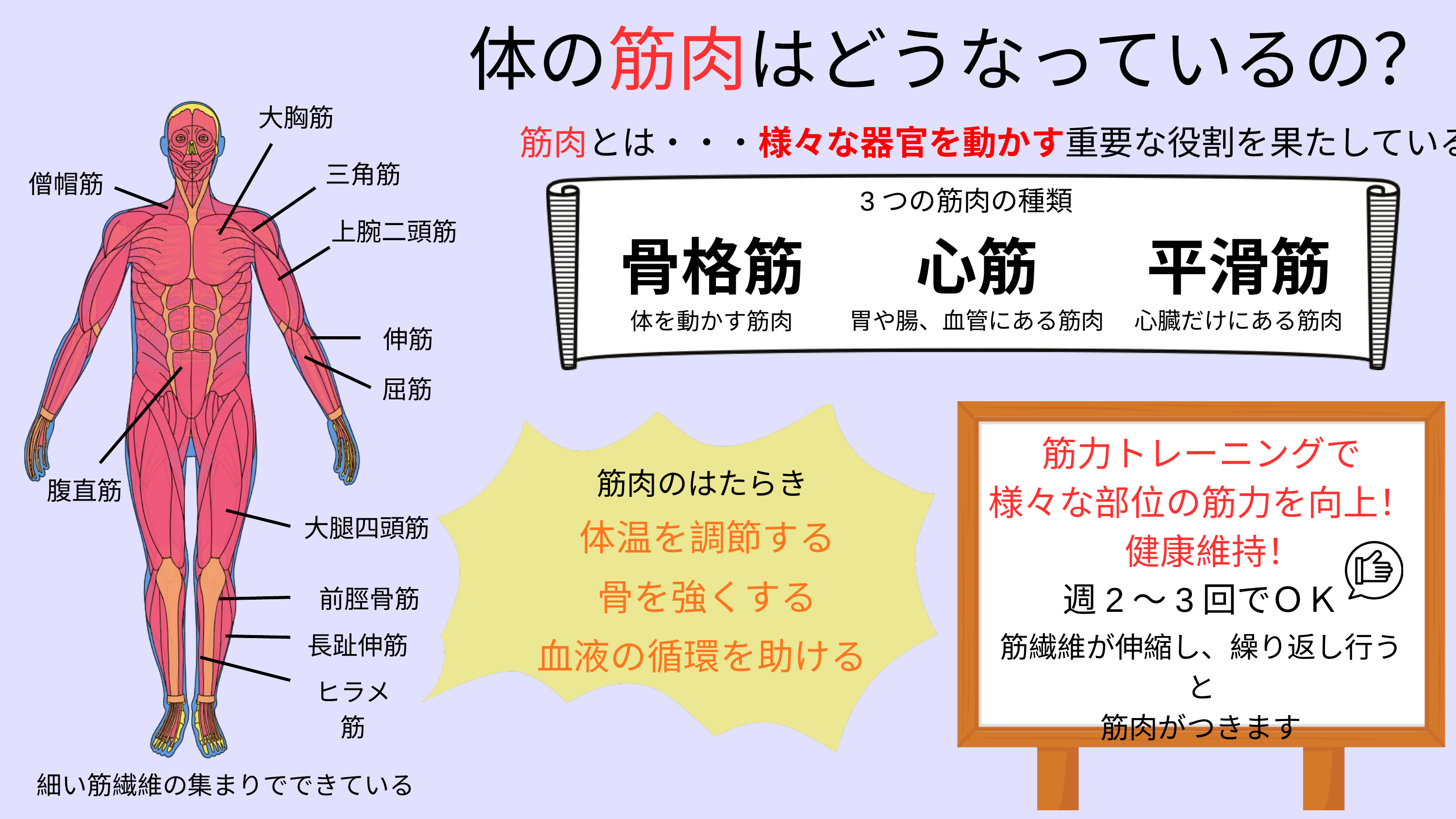

体の筋肉はどうなっているの？
大胸筋

筋肉とは・・・様々な器官を動かす重要な役割を果たしている

三角筋
僧帽筋

3つの筋肉の種類

上腕二頭筋
骨格筋
体を動かす筋肉
心筋
胃や腸、血管にある筋肉
平滑筋
心臓だけにある筋肉

伸筋

屈筋

筋力トレーニングで
様々な部位の筋力を向上！
  健康維持！
筋肉のはたらき
腹直筋
大腿四頭筋
体温を調節する

骨を強くする
週2～3回でＯＫ
前脛骨筋

筋繊維が伸縮し、繰り返し行うと
筋肉がつきます
長趾伸筋
血液の循環を助ける

ヒラメ筋
細い筋繊維の集まりでできている